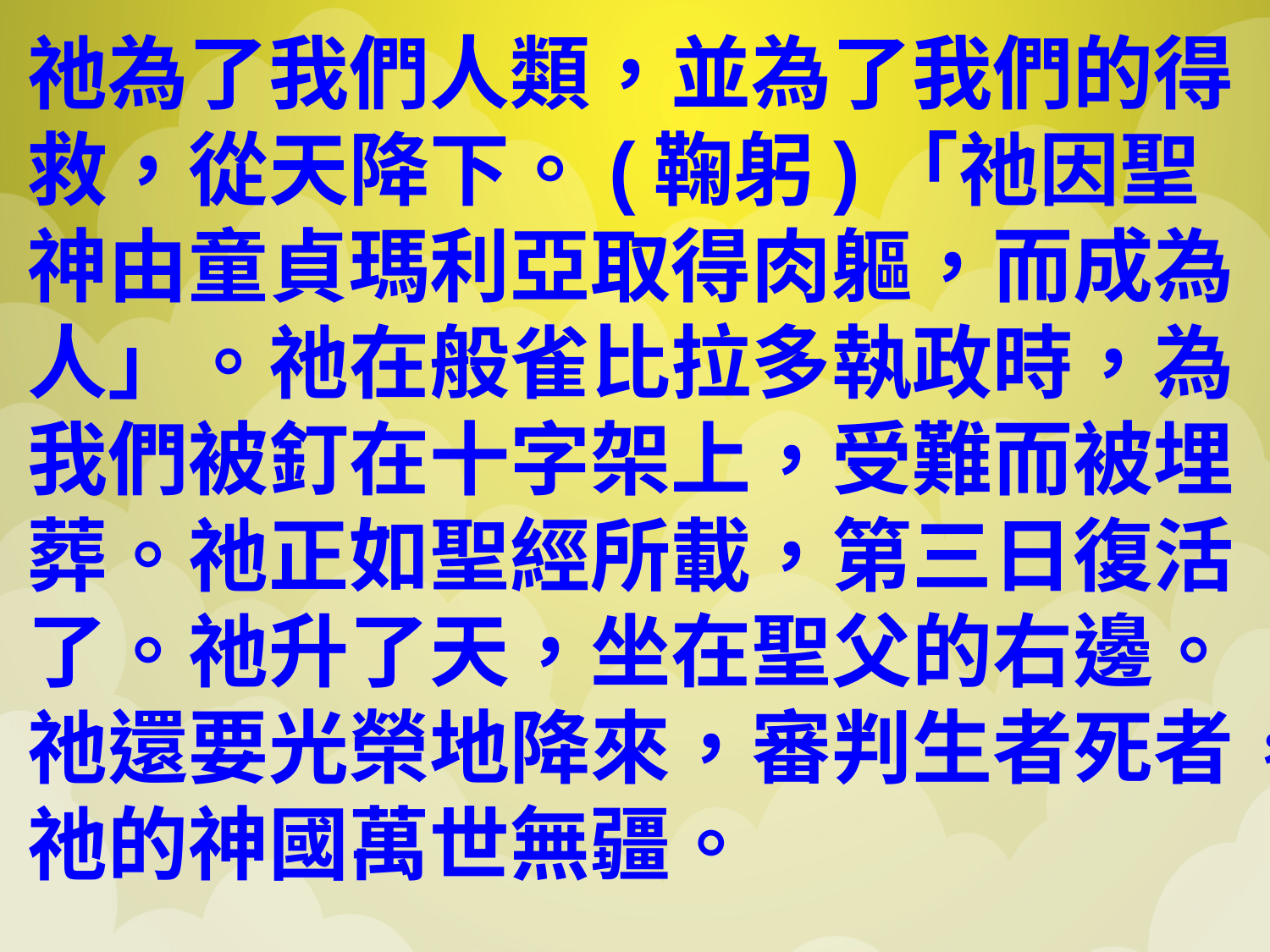

祂為了我們人類，並為了我們的得救，從天降下。(鞠躬)「祂因聖神由童貞瑪利亞取得肉軀，而成為人」。祂在般雀比拉多執政時，為我們被釘在十字架上，受難而被埋葬。祂正如聖經所載，第三日復活了。祂升了天，坐在聖父的右邊。祂還要光榮地降來，審判生者死者，祂的神國萬世無疆。